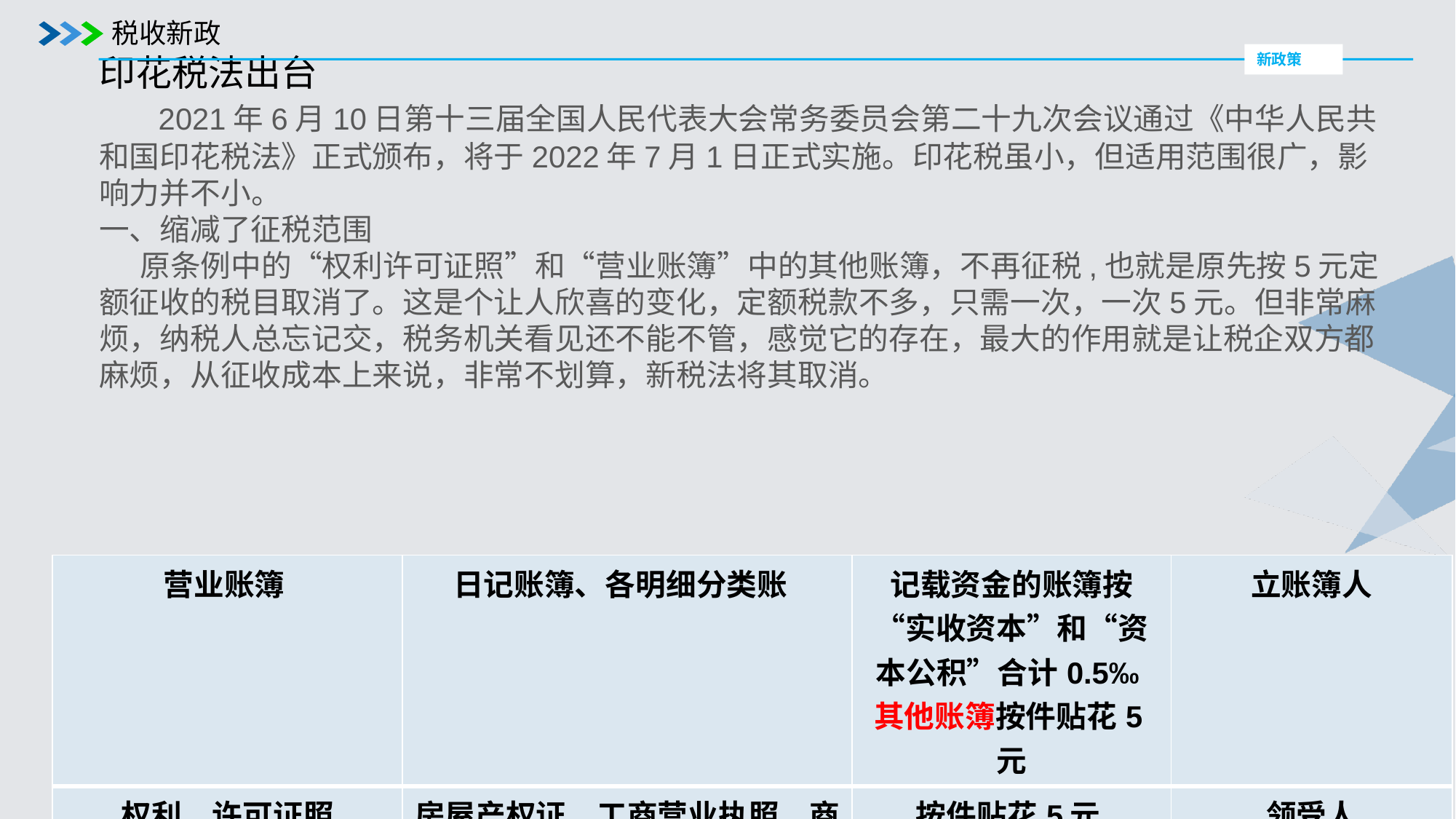

税收新政

新政策

印花税法出台
      2021年6月10日第十三届全国人民代表大会常务委员会第二十九次会议通过《中华人民共和国印花税法》正式颁布，将于2022年7月1日正式实施。印花税虽小，但适用范围很广，影响力并不小。
一、缩减了征税范围
     原条例中的“权利许可证照”和“营业账簿”中的其他账簿，不再征税,也就是原先按5元定额征收的税目取消了。这是个让人欣喜的变化，定额税款不多，只需一次，一次5元。但非常麻烦，纳税人总忘记交，税务机关看见还不能不管，感觉它的存在，最大的作用就是让税企双方都麻烦，从征收成本上来说，非常不划算，新税法将其取消。
| 营业账簿 | 日记账簿、各明细分类账 | 记载资金的账簿按“实收资本”和“资本公积”合计0.5‰ 其他账簿按件贴花5元 | 立账簿人 |
| --- | --- | --- | --- |
| 权利、许可证照 | 房屋产权证、工商营业执照、商标注册证、专利证、土地使用证 | 按件贴花5元 | 领受人 |